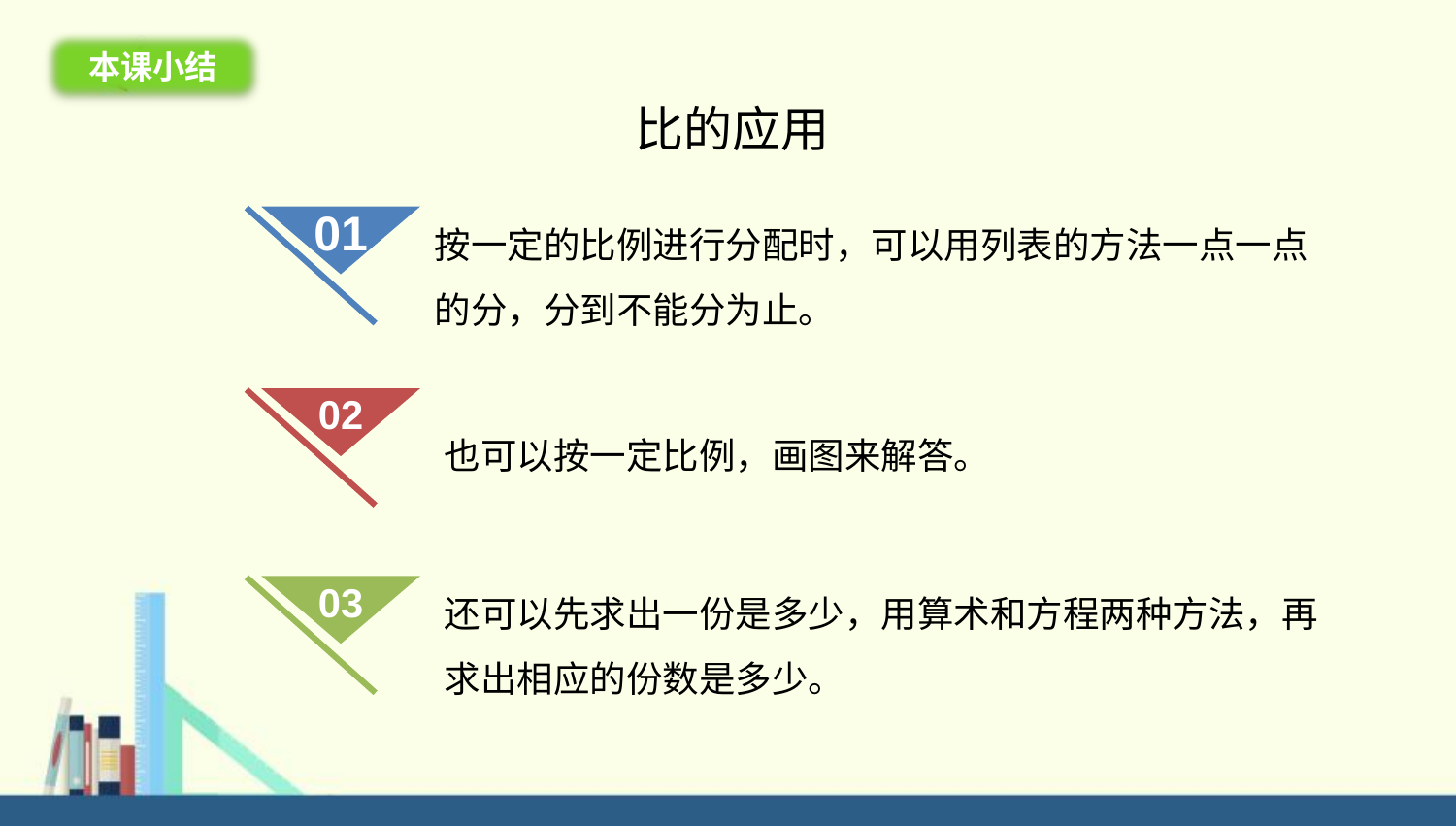

本课小结
比的应用
按一定的比例进行分配时，可以用列表的方法一点一点的分，分到不能分为止。
01
也可以按一定比例，画图来解答。
02
03
还可以先求出一份是多少，用算术和方程两种方法，再求出相应的份数是多少。